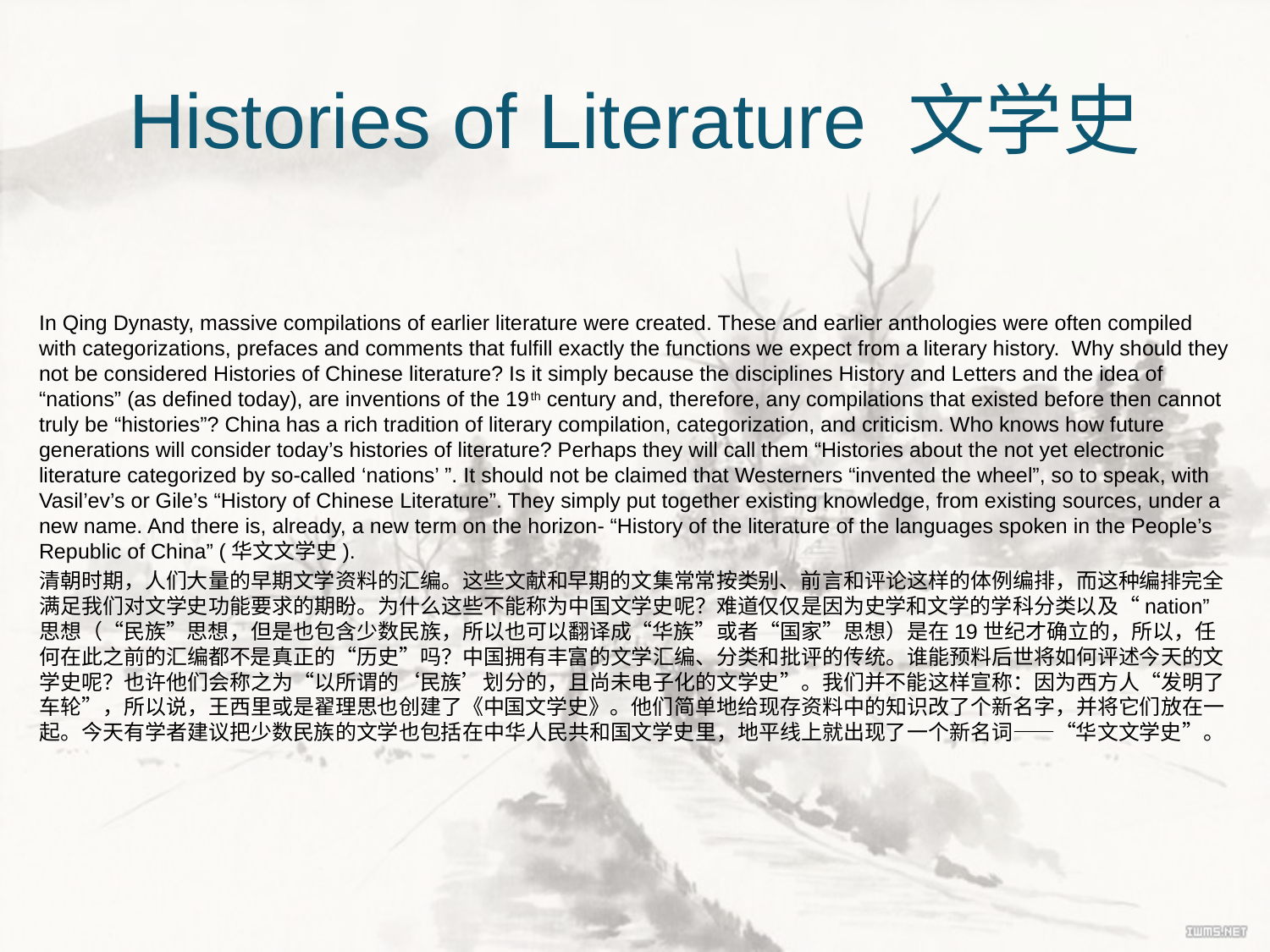

# Histories of Literature 文学史
In Qing Dynasty, massive compilations of earlier literature were created. These and earlier anthologies were often compiled with categorizations, prefaces and comments that fulfill exactly the functions we expect from a literary history.  Why should they not be considered Histories of Chinese literature? Is it simply because the disciplines History and Letters and the idea of “nations” (as defined today), are inventions of the 19th century and, therefore, any compilations that existed before then cannot truly be “histories”? China has a rich tradition of literary compilation, categorization, and criticism. Who knows how future generations will consider today’s histories of literature? Perhaps they will call them “Histories about the not yet electronic literature categorized by so-called ‘nations’ ”. It should not be claimed that Westerners “invented the wheel”, so to speak, with Vasil’ev’s or Gile’s “History of Chinese Literature”. They simply put together existing knowledge, from existing sources, under a new name. And there is, already, a new term on the horizon- “History of the literature of the languages spoken in the People’s Republic of China” (华文文学史).
清朝时期，人们大量的早期文学资料的汇编。这些文献和早期的文集常常按类别、前言和评论这样的体例编排，而这种编排完全满足我们对文学史功能要求的期盼。为什么这些不能称为中国文学史呢？难道仅仅是因为史学和文学的学科分类以及“nation” 思想（“民族”思想，但是也包含少数民族，所以也可以翻译成“华族”或者“国家”思想）是在19世纪才确立的，所以，任何在此之前的汇编都不是真正的“历史”吗？中国拥有丰富的文学汇编、分类和批评的传统。谁能预料后世将如何评述今天的文学史呢？也许他们会称之为“以所谓的‘民族’划分的，且尚未电子化的文学史”。我们并不能这样宣称：因为西方人“发明了车轮”，所以说，王西里或是翟理思也创建了《中国文学史》。他们简单地给现存资料中的知识改了个新名字，并将它们放在一起。今天有学者建议把少数民族的文学也包括在中华人民共和国文学史里，地平线上就出现了一个新名词——“华文文学史”。